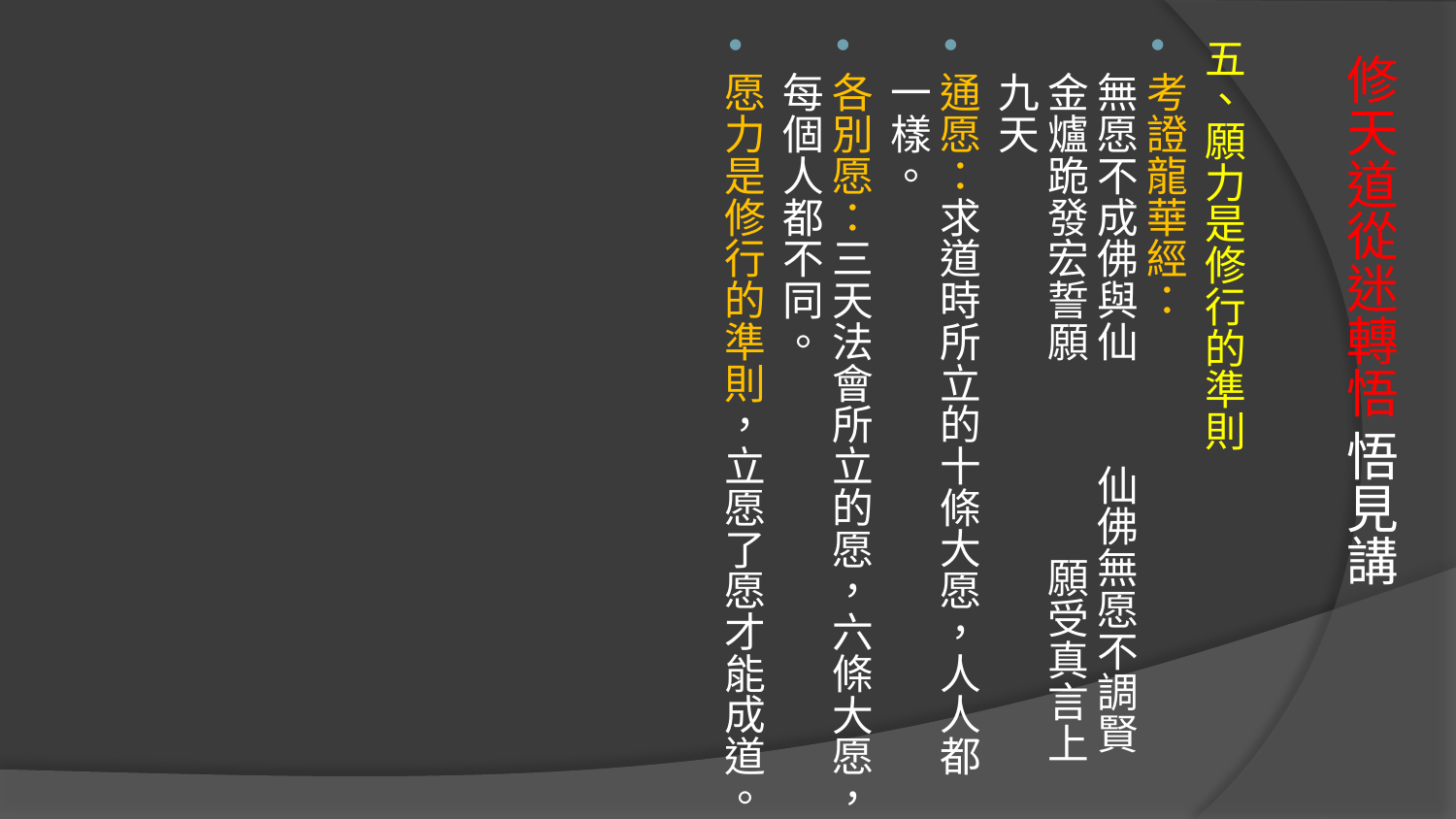

五、願力是修行的準則
考證龍華經：
無愿不成佛與仙           仙佛無愿不調賢
金爐跪發宏誓願                     願受真言上九天
通愿：求道時所立的十條大愿，人人都一樣。
各別愿：三天法會所立的愿，六條大愿，每個人都不同。
愿力是修行的準則，立愿了愿才能成道。

# 修天道從迷轉悟 悟見講